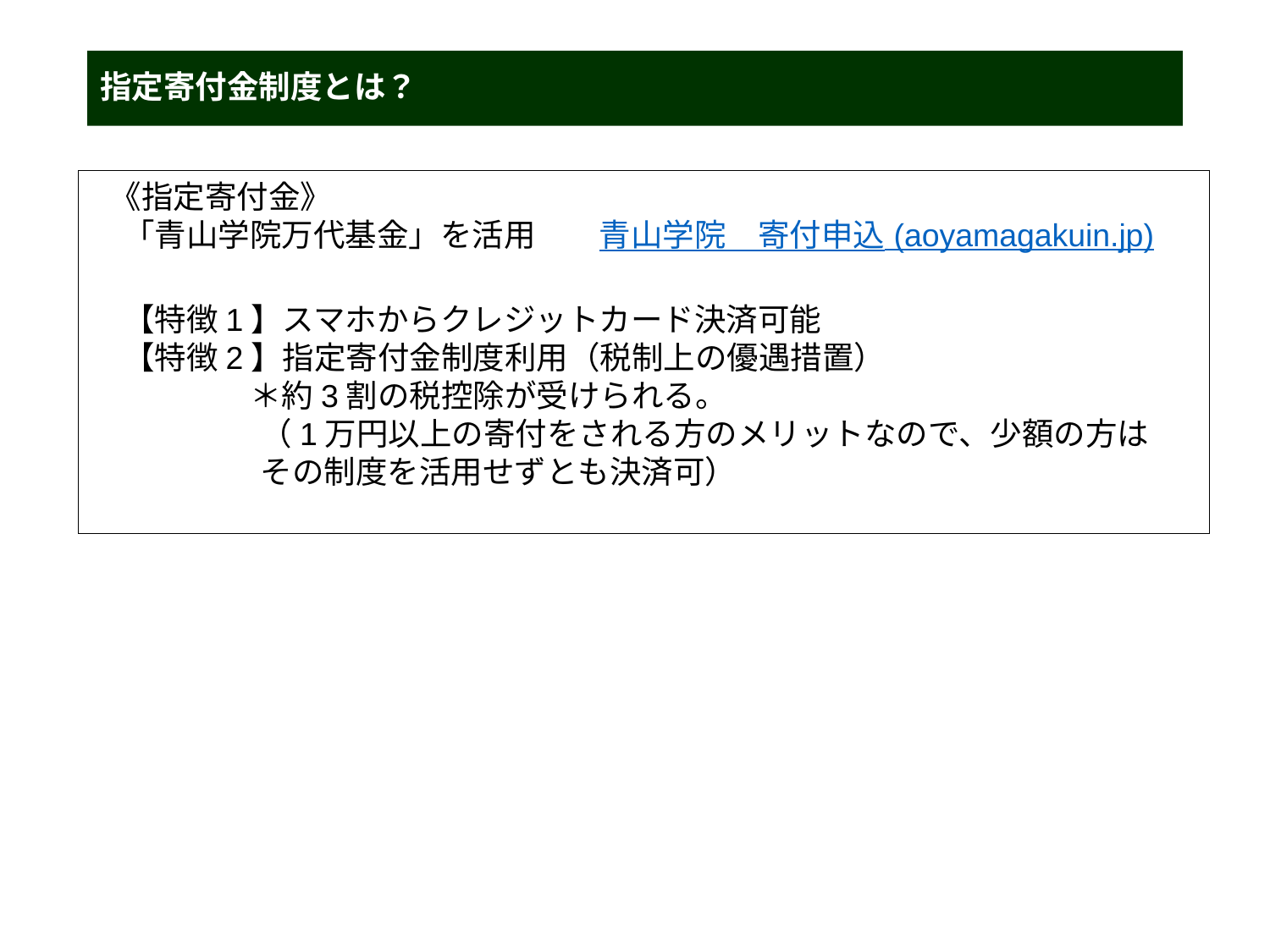

# 指定寄付金制度とは？
《指定寄付金》
　「青山学院万代基金」を活用　　青山学院　寄付申込 (aoyamagakuin.jp)

　【特徴1】スマホからクレジットカード決済可能
　【特徴2】指定寄付金制度利用（税制上の優遇措置）
　　　　　＊約3割の税控除が受けられる。
　　　（1万円以上の寄付をされる方のメリットなので、少額の方は
　　　その制度を活用せずとも決済可）